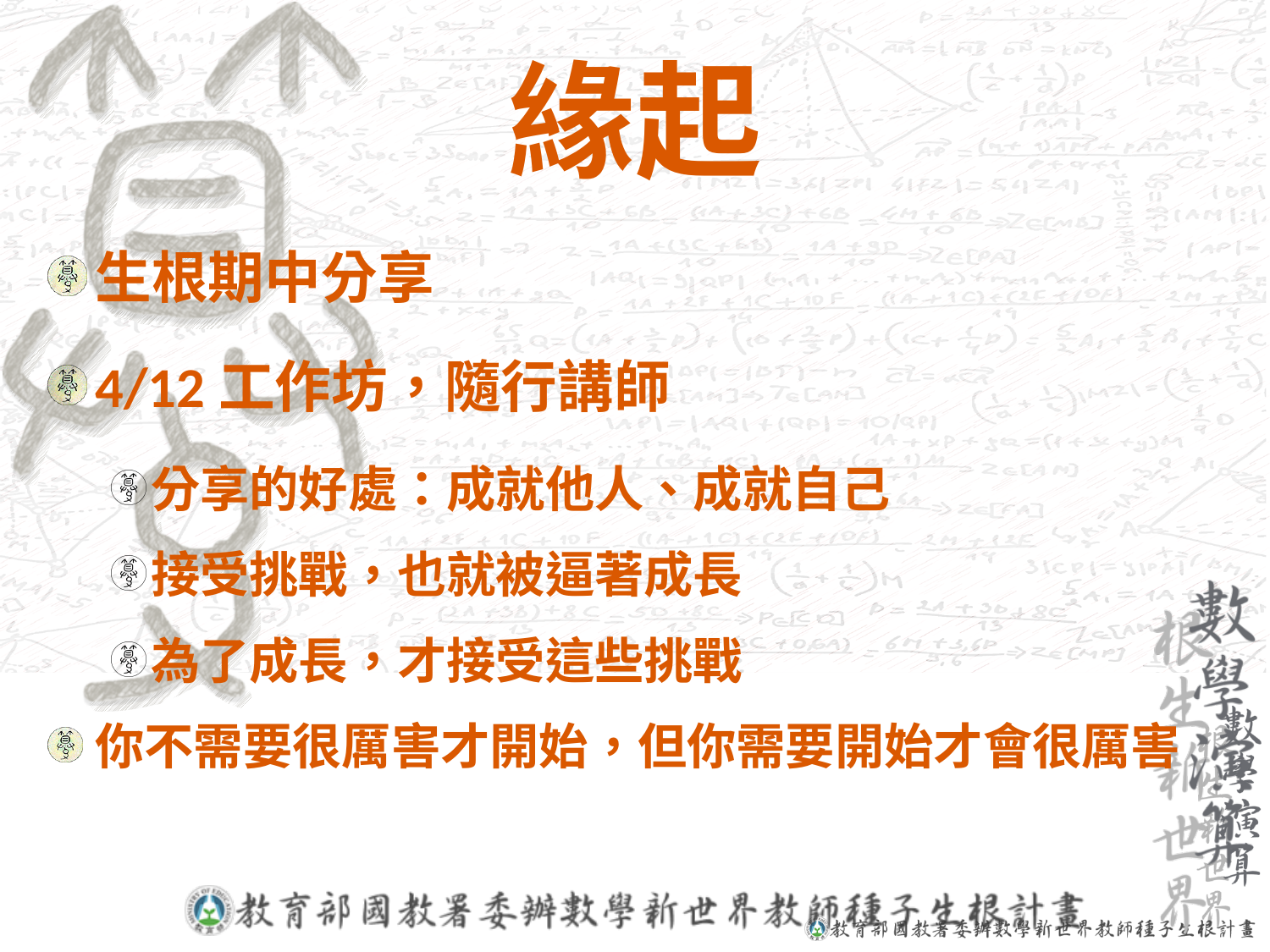

緣起
生根期中分享
4/12工作坊，隨行講師
分享的好處：成就他人、成就自己
接受挑戰，也就被逼著成長
為了成長，才接受這些挑戰
你不需要很厲害才開始，但你需要開始才會很厲害